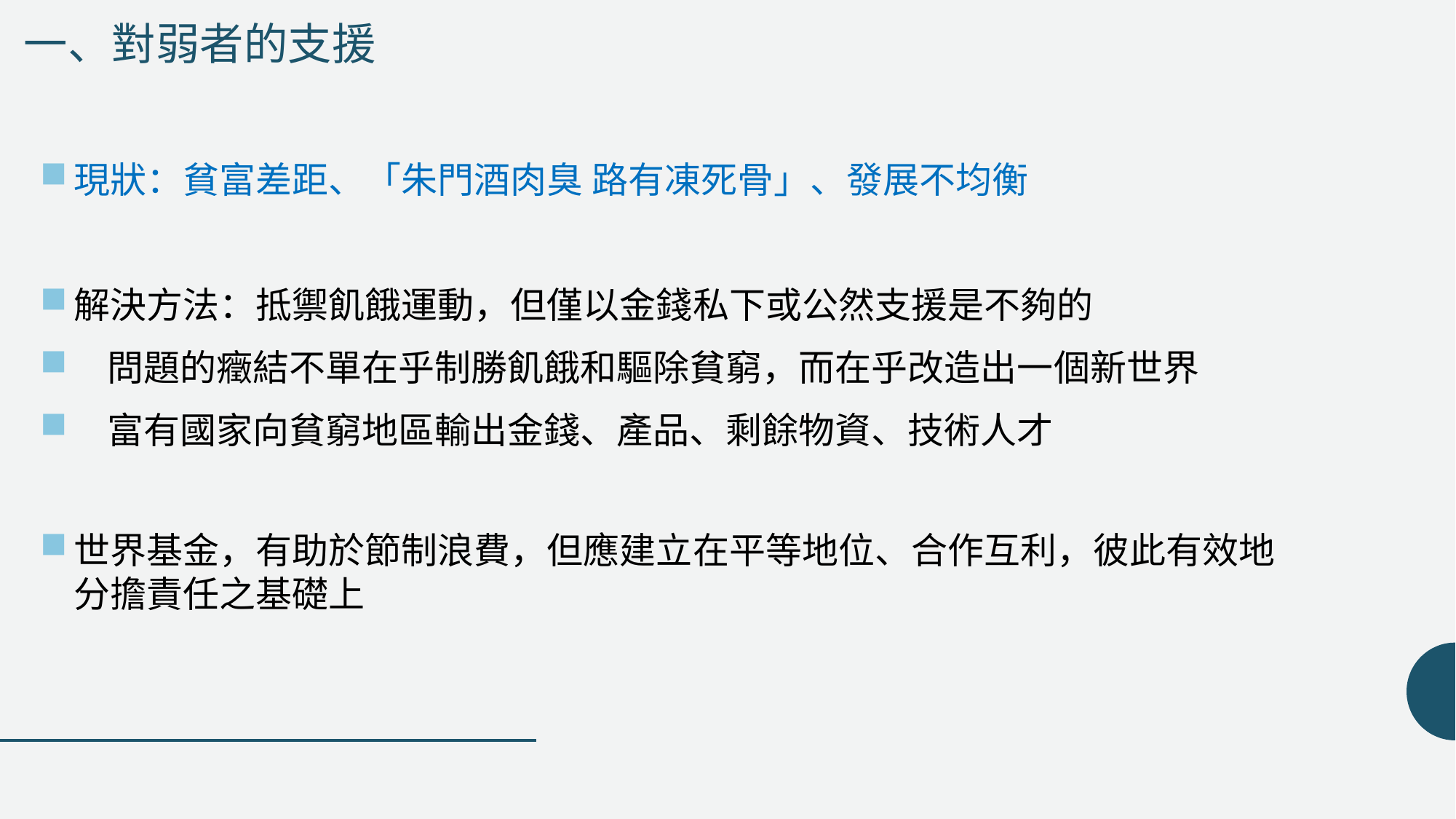

# 一、對弱者的支援
現狀：貧富差距、「朱門酒肉臭 路有凍死骨」、發展不均衡

解決方法：抵禦飢餓運動，但僅以金錢私下或公然支援是不夠的
   問題的癥結不單在乎制勝飢餓和驅除貧窮，而在乎改造出一個新世界
   富有國家向貧窮地區輸出金錢、產品、剩餘物資、技術人才

世界基金，有助於節制浪費，但應建立在平等地位、合作互利，彼此有效地分擔責任之基礎上